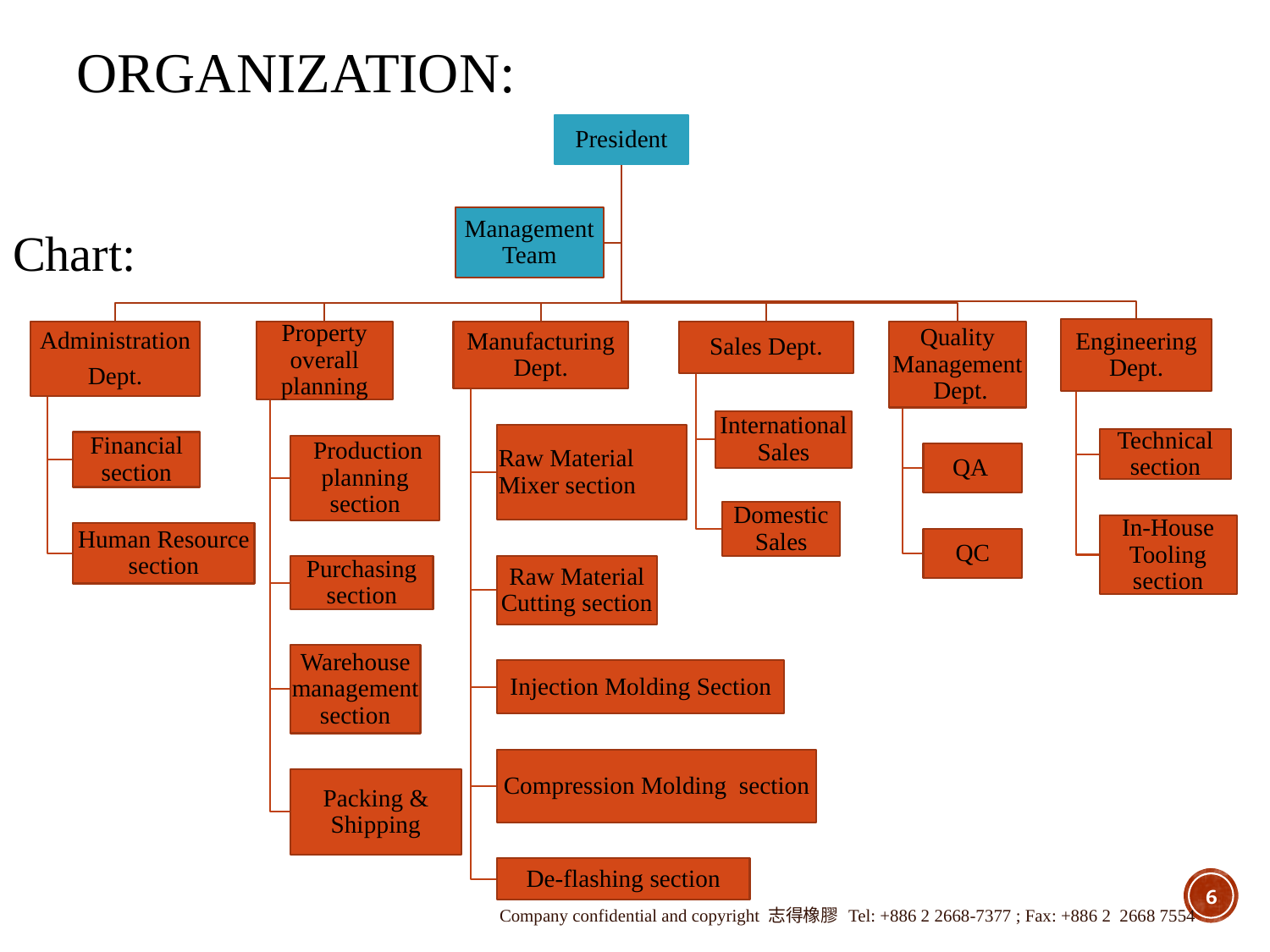

# Organization::
President
Administration
Dept.
Financial section
Human Resource section
Property overall planning
 Production planning section
Purchasing section
Warehouse management section
Packing & Shipping
Manufacturing Dept.
Raw Material Mixer section
Raw Material Cutting section
Injection Molding Section
Compression Molding  section
De-flashing section
Sales Dept.
International Sales
Domestic Sales
Quality Management  Dept.
QA
QC
Engineering Dept.
Technical section
In-House Tooling section
Management Team
Chart:
6
Company confidential and copyright 志得橡膠 Tel: +886 2 2668-7377 ; Fax: +886 2  2668 7554